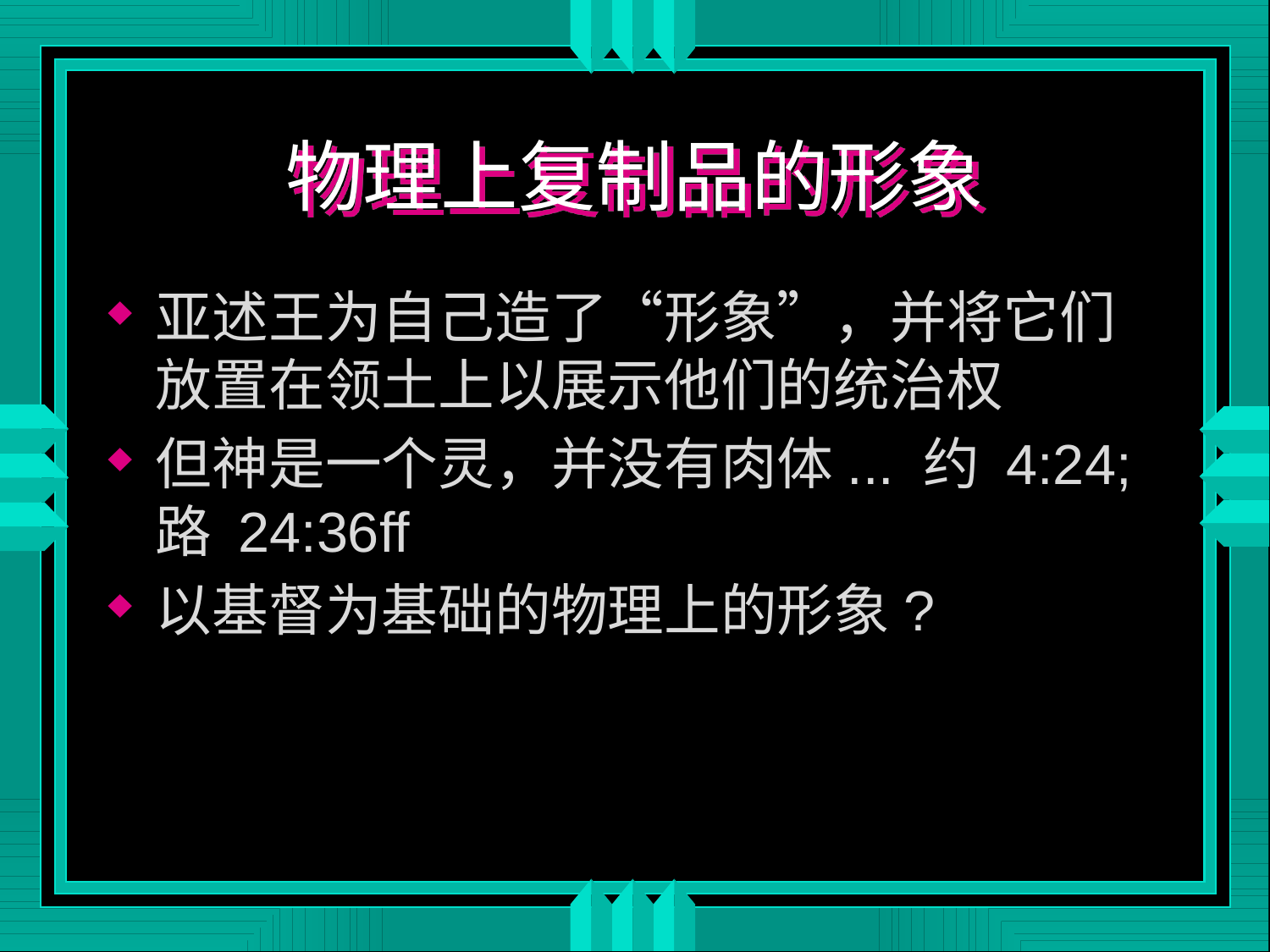

# 物理上复制品的形象
亚述王为自己造了“形象”，并将它们放置在领土上以展示他们的统治权
但神是一个灵，并没有肉体... 约 4:24;  路 24:36ff
以基督为基础的物理上的形象?